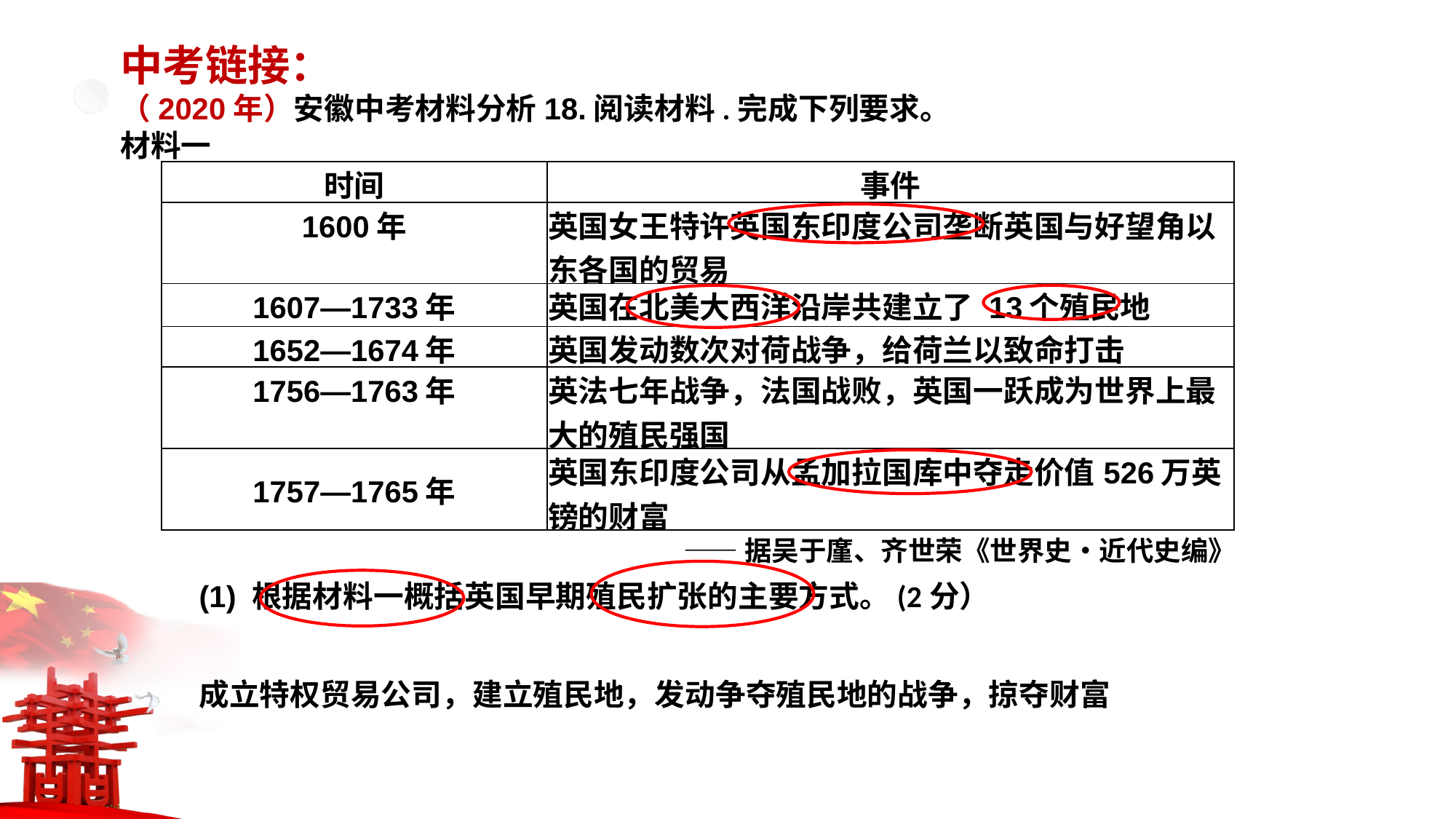

中考链接：
（2020年）安徽中考材料分析18.阅读材料.完成下列要求。
材料一

| 时间 | 事件 |
| --- | --- |
| 1600年 | 英国女王特许英国东印度公司垄断英国与好望角以东各国的贸易 |
| 1607—1733年 | 英国在北美大西洋沿岸共建立了 13个殖民地 |
| 1652—1674年 | 英国发动数次对荷战争，给荷兰以致命打击 |
| 1756—1763年 | 英法七年战争，法国战败，英国一跃成为世界上最大的殖民强国 |
| 1757—1765年 | 英国东印度公司从孟加拉国库中夺走价值526万英镑的财富 |

——据吴于廑、齐世荣《世界史•近代史编》

(1) 根据材料一概括英国早期殖民扩张的主要方式。(2分）
成立特权贸易公司，建立殖民地，发动争夺殖民地的战争，掠夺财富